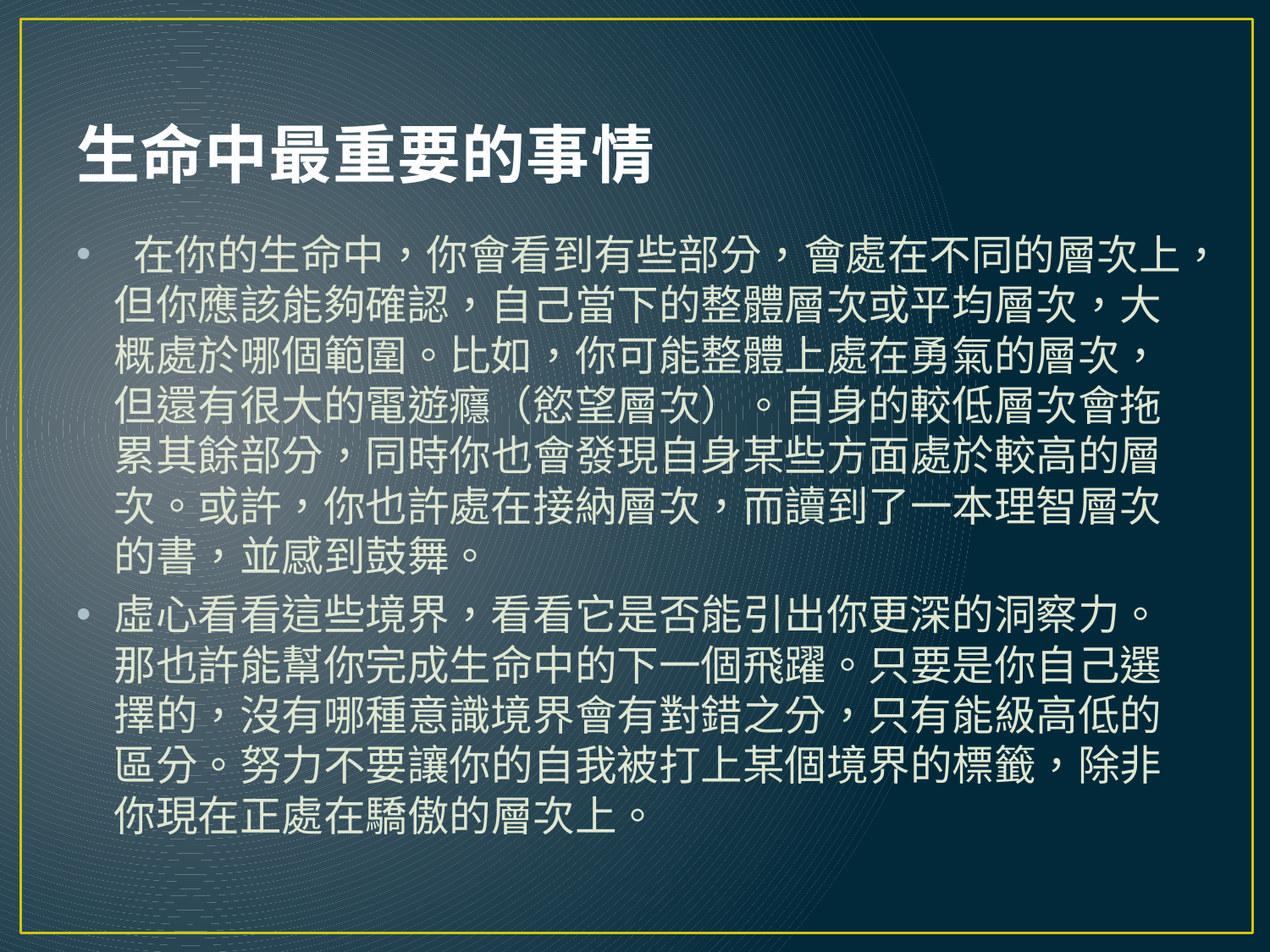

# 生命中最重要的事情
 在你的生命中，你會看到有些部分，會處在不同的層次上，但你應該能夠確認，自己當下的整體層次或平均層次，大概處於哪個範圍。比如，你可能整體上處在勇氣的層次，但還有很大的電遊癮（慾望層次）。自身的較低層次會拖累其餘部分，同時你也會發現自身某些方面處於較高的層次。或許，你也許處在接納層次，而讀到了一本理智層次的書，並感到鼓舞。
虛心看看這些境界，看看它是否能引出你更深的洞察力。那也許能幫你完成生命中的下一個飛躍。只要是你自己選擇的，沒有哪種意識境界會有對錯之分，只有能級高低的區分。努力不要讓你的自我被打上某個境界的標籤，除非你現在正處在驕傲的層次上。